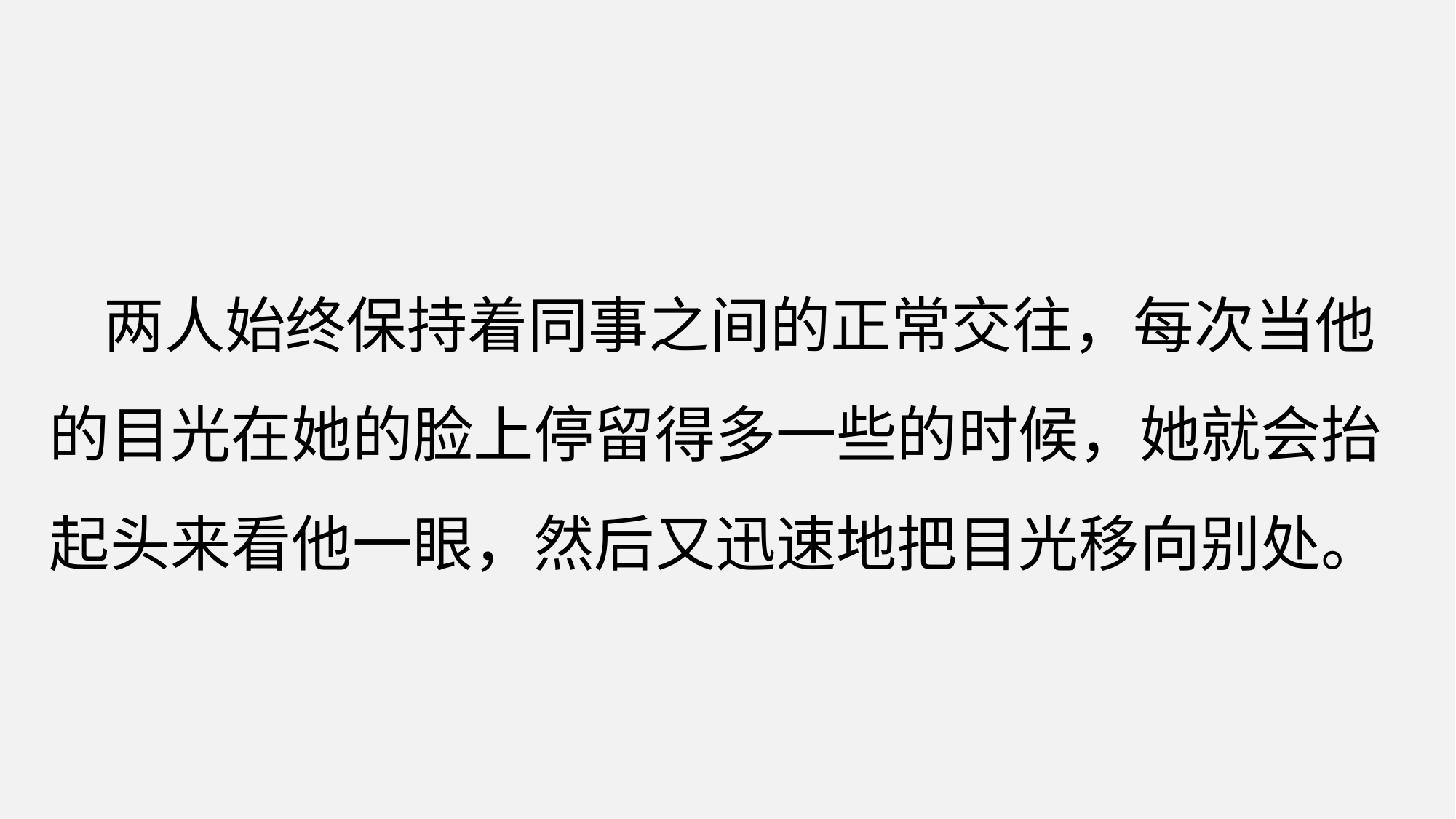

两人始终保持着同事之间的正常交往，每次当他的目光在她的脸上停留得多一些的时候，她就会抬起头来看他一眼，然后又迅速地把目光移向别处。